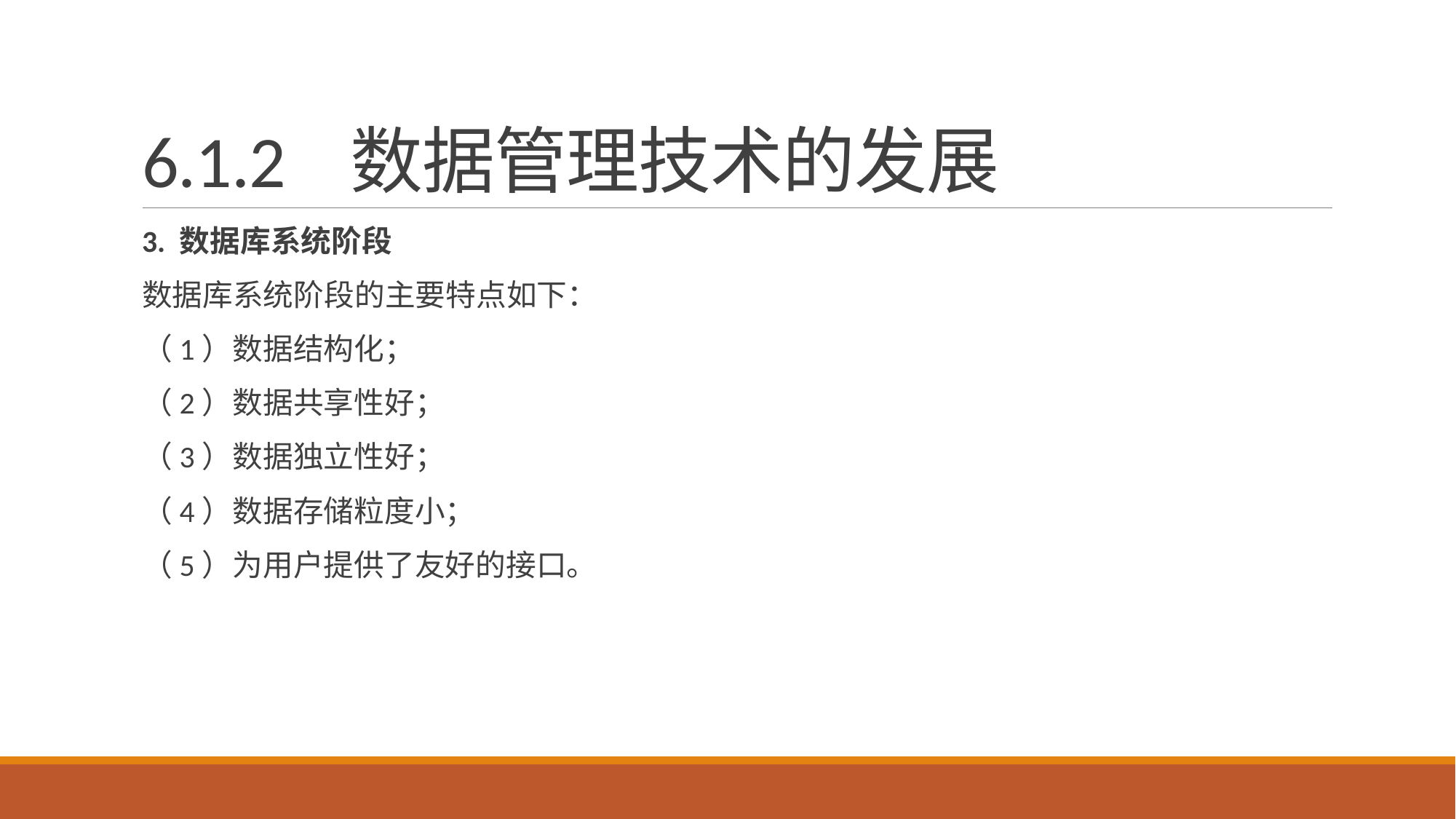

# 6.1.2   数据管理技术的发展
3. 数据库系统阶段
数据库系统阶段的主要特点如下：
（1）数据结构化；
（2）数据共享性好；
（3）数据独立性好；
（4）数据存储粒度小；
（5）为用户提供了友好的接口。